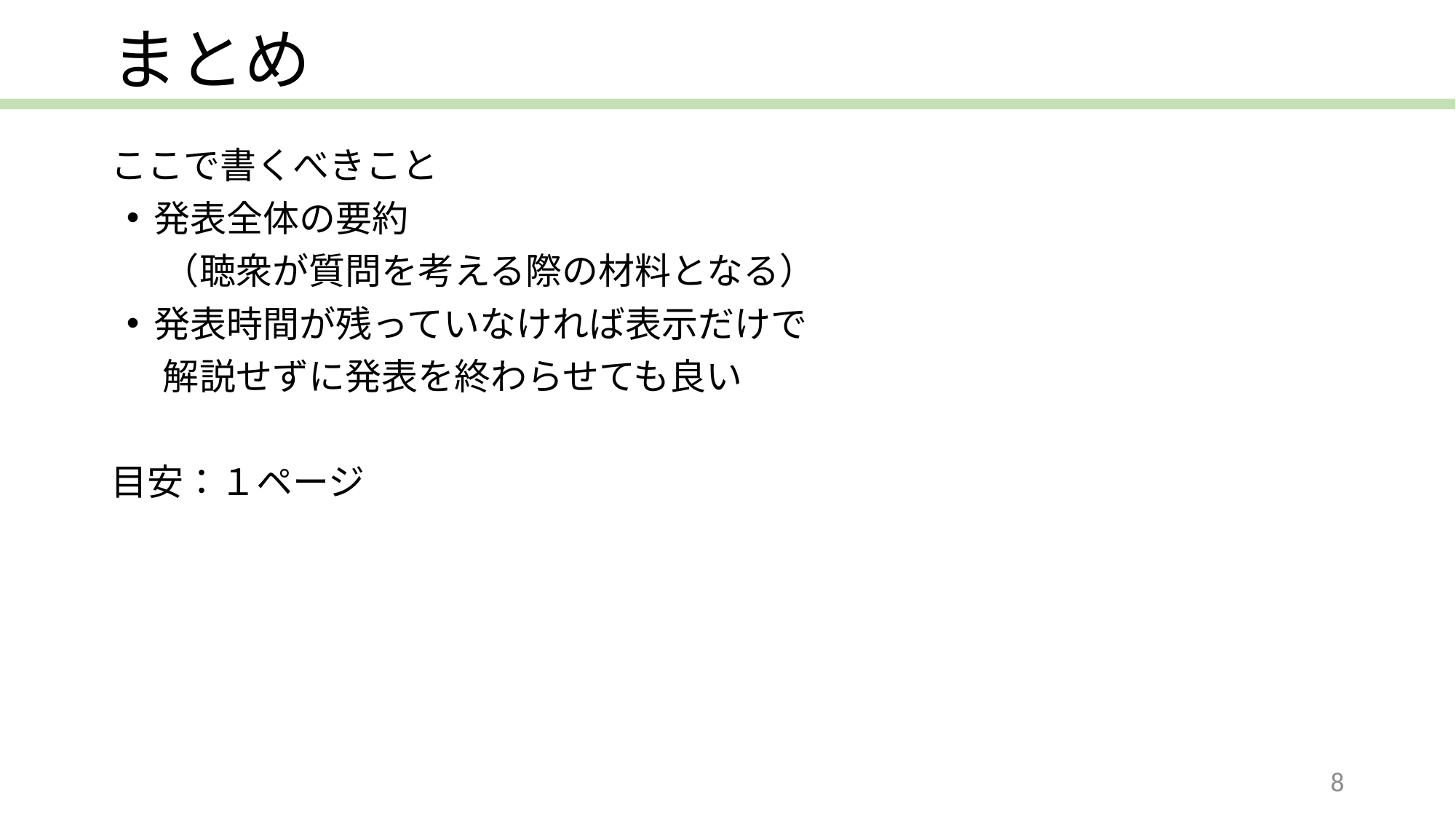

# まとめ
ここで書くべきこと
発表全体の要約
　（聴衆が質問を考える際の材料となる）
発表時間が残っていなければ表示だけで
　解説せずに発表を終わらせても良い

目安：１ページ
8